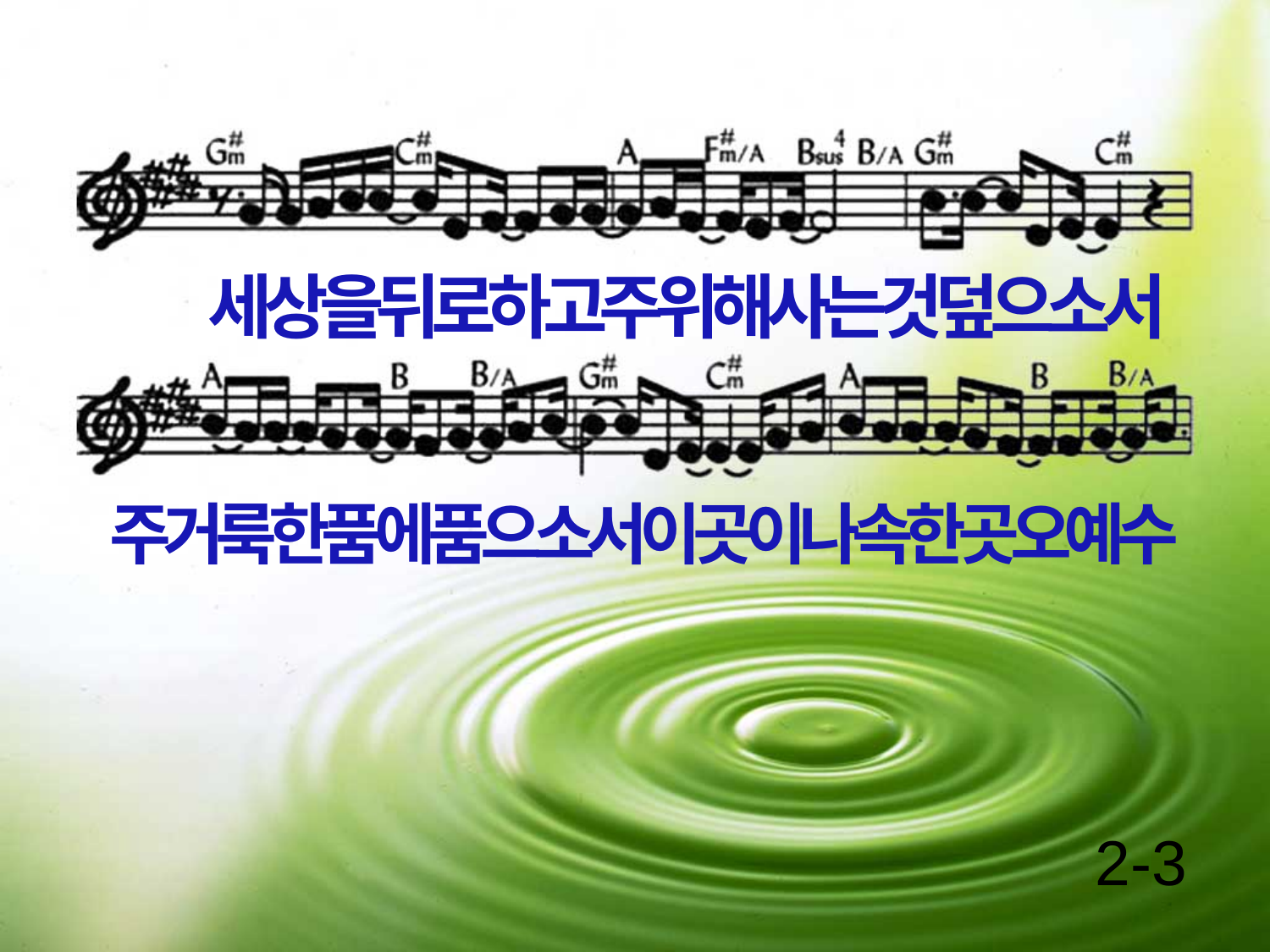

세상을뒤로하고주위해사는것덮으소서
주거룩한품에품으소서이곳이나속한곳오예수
2-3